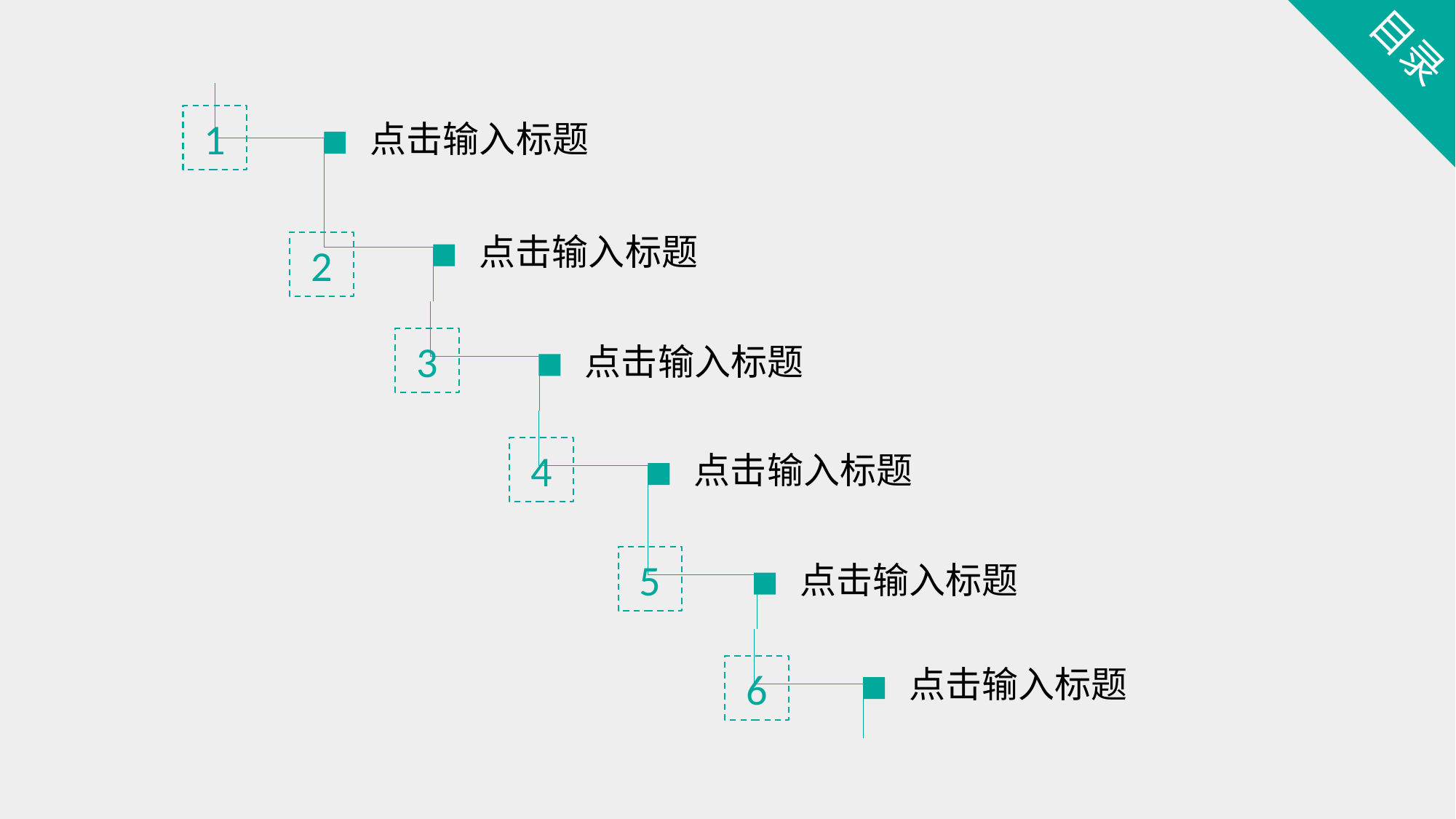

目录
1
点击输入标题

点击输入标题

2
3
点击输入标题

4
点击输入标题

5
点击输入标题

6
点击输入标题